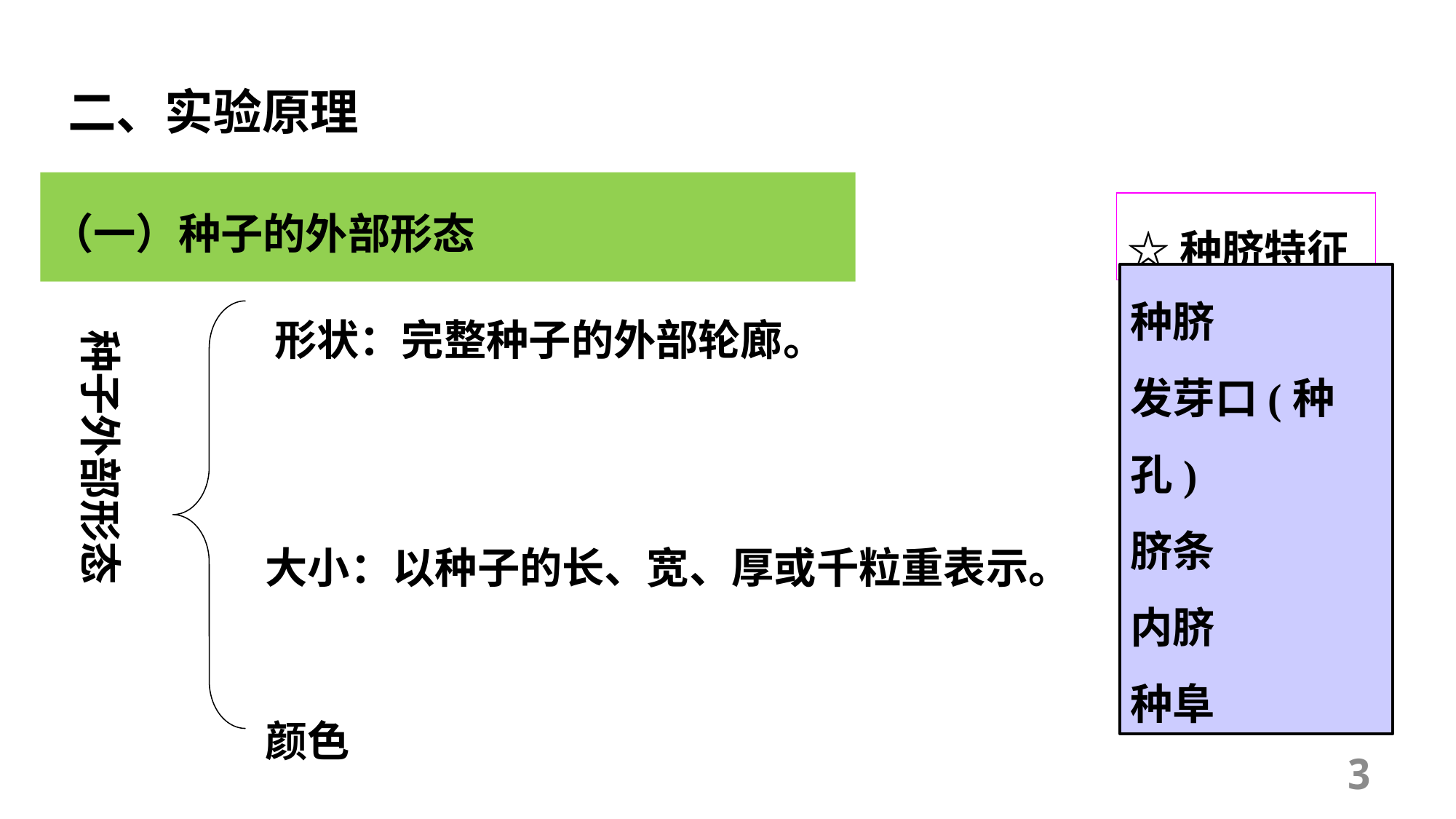

二、实验原理
（一）种子的外部形态
☆种脐特征
种脐
发芽口(种孔)
脐条
内脐
种阜
形状：完整种子的外部轮廊。

种子外部形态
大小：以种子的长、宽、厚或千粒重表示。
颜色
3